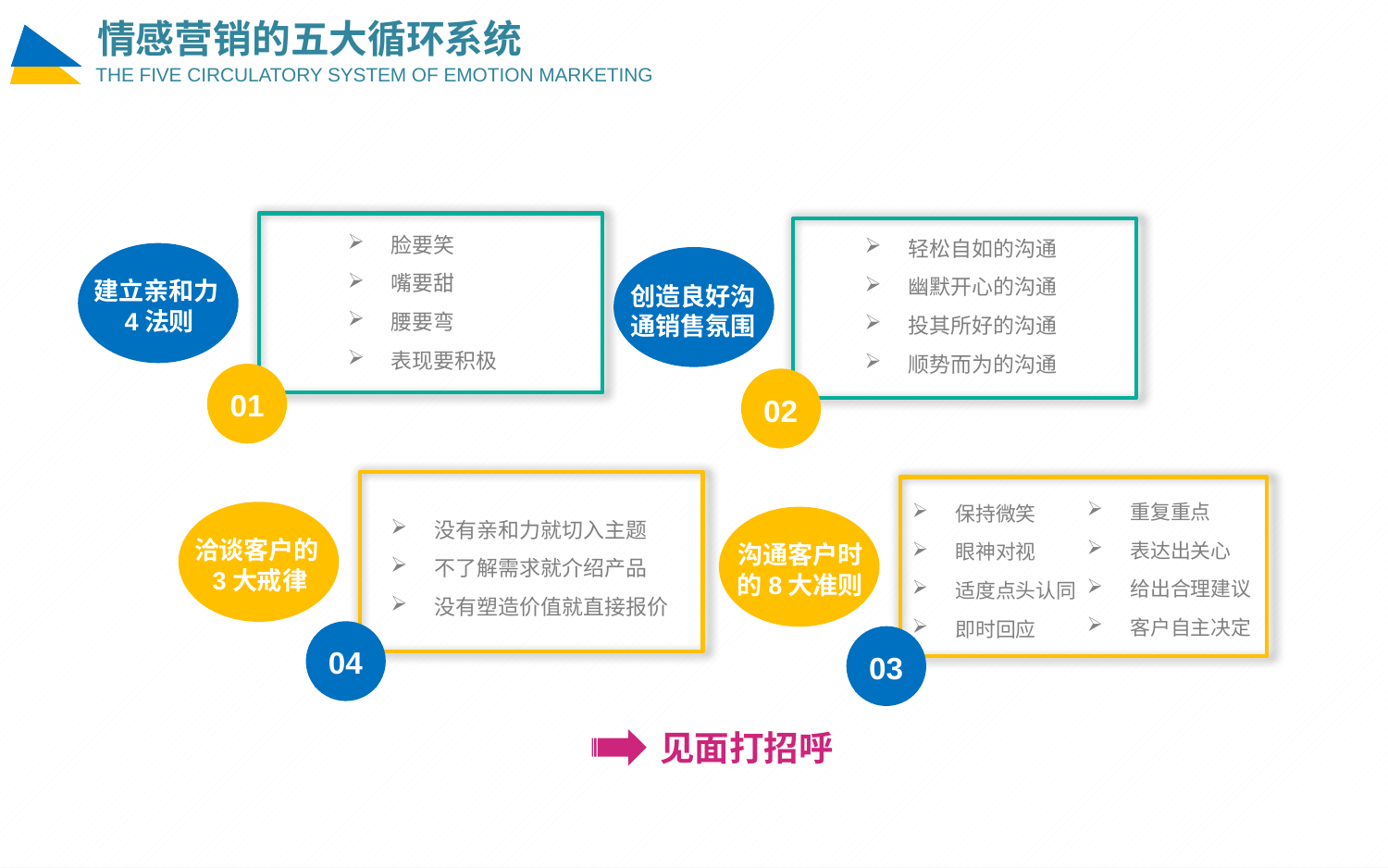

情感营销的五大循环系统

THE FIVE CIRCULATORY SYSTEM OF EMOTION MARKETING
脸要笑
嘴要甜
腰要弯
表现要积极

轻松自如的沟通
幽默开心的沟通
投其所好的沟通
顺势而为的沟通

建立亲和力4法则
创造良好沟通销售氛围

01

02

重复重点
表达出关心
给出合理建议
客户自主决定
保持微笑
眼神对视
适度点头认同
即时回应
没有亲和力就切入主题
不了解需求就介绍产品
没有塑造价值就直接报价

洽谈客户的3大戒律
沟通客户时的8大准则

04

03
见面打招呼